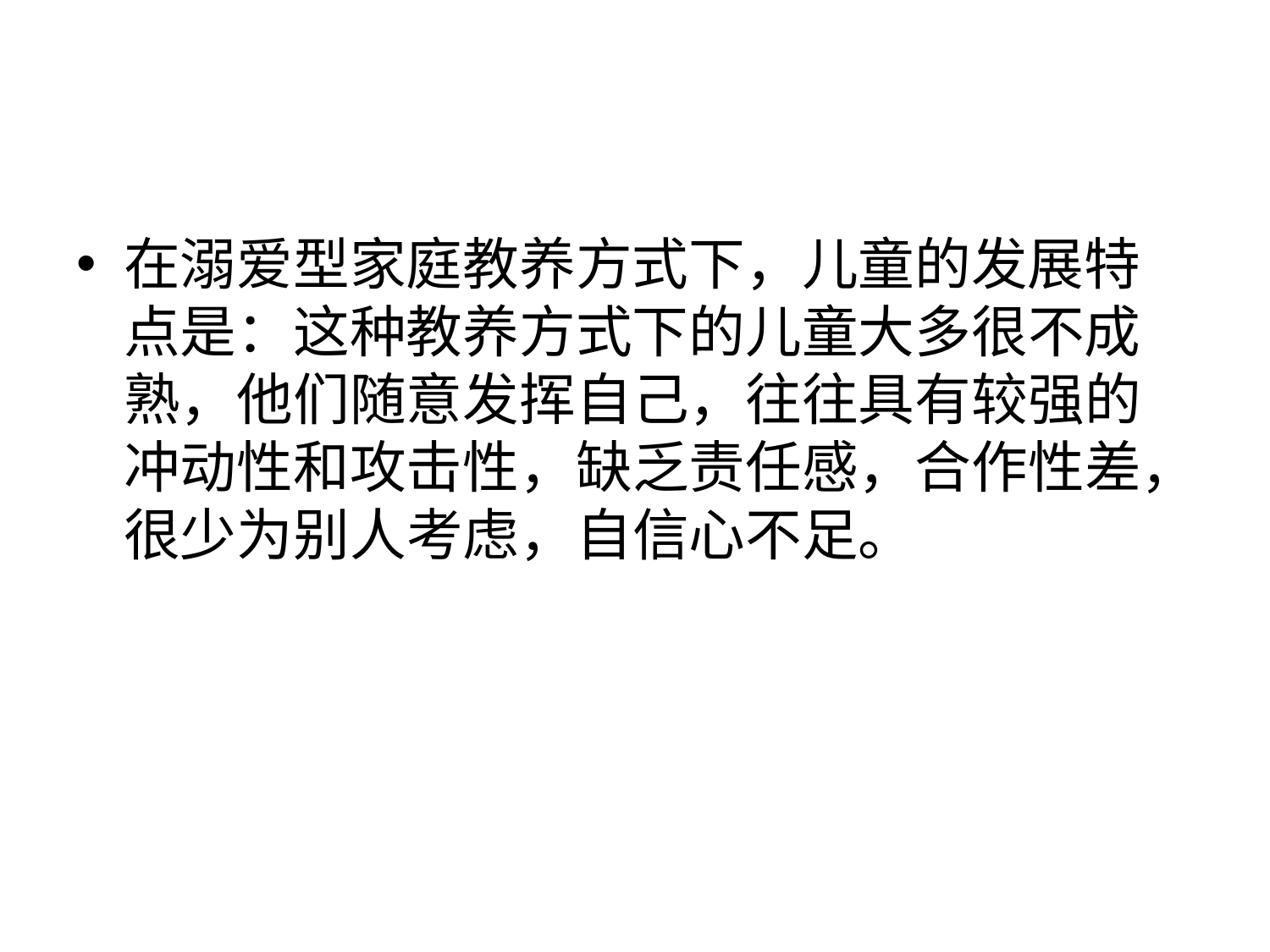

#
在溺爱型家庭教养方式下，儿童的发展特点是：这种教养方式下的儿童大多很不成熟，他们随意发挥自己，往往具有较强的冲动性和攻击性，缺乏责任感，合作性差，很少为别人考虑，自信心不足。